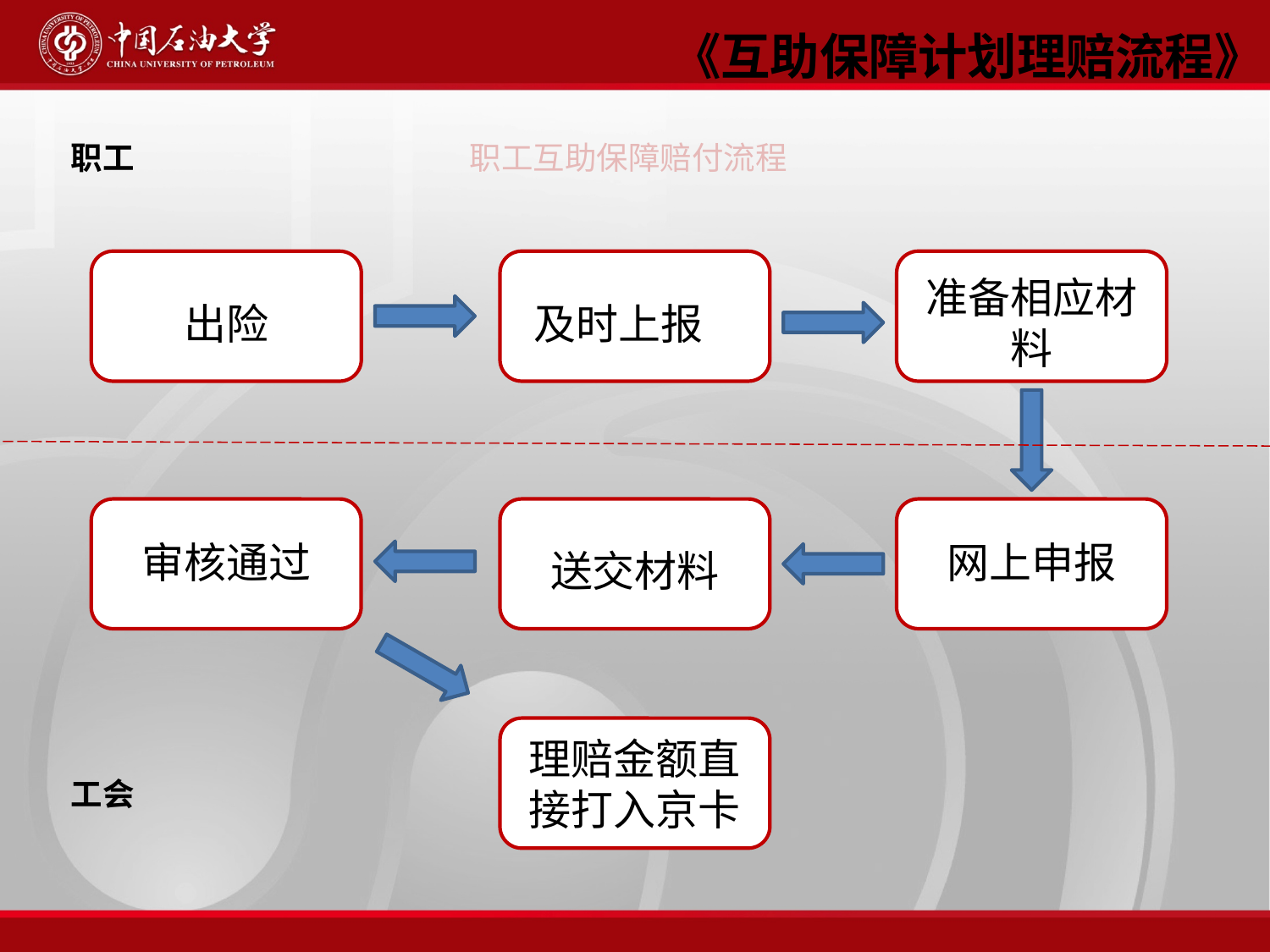

《互助保障计划理赔流程》
职工
职工互助保障赔付流程

准备相应材料
出险
及时上报

审核通过
网上申报
送交材料

理赔金额直接打入京卡
工会